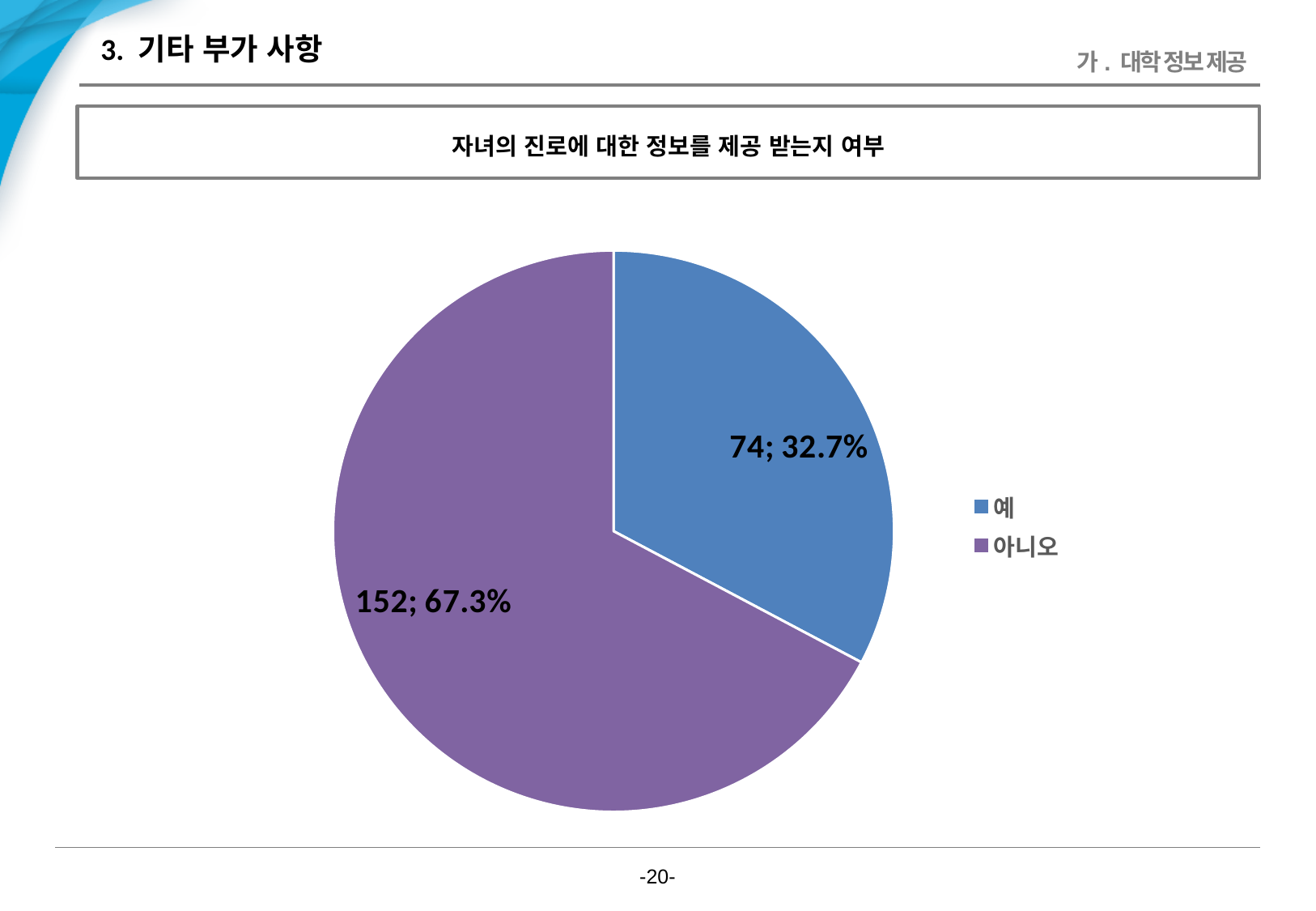

# 3. 기타 부가 사항
가. 대학 정보 제공
자녀의 진로에 대한 정보를 제공 받는지 여부

### Chart

| Category | 판매 |
|---|---|
| 예 | 74.0 |
| 아니오 | 152.0 |
-20-